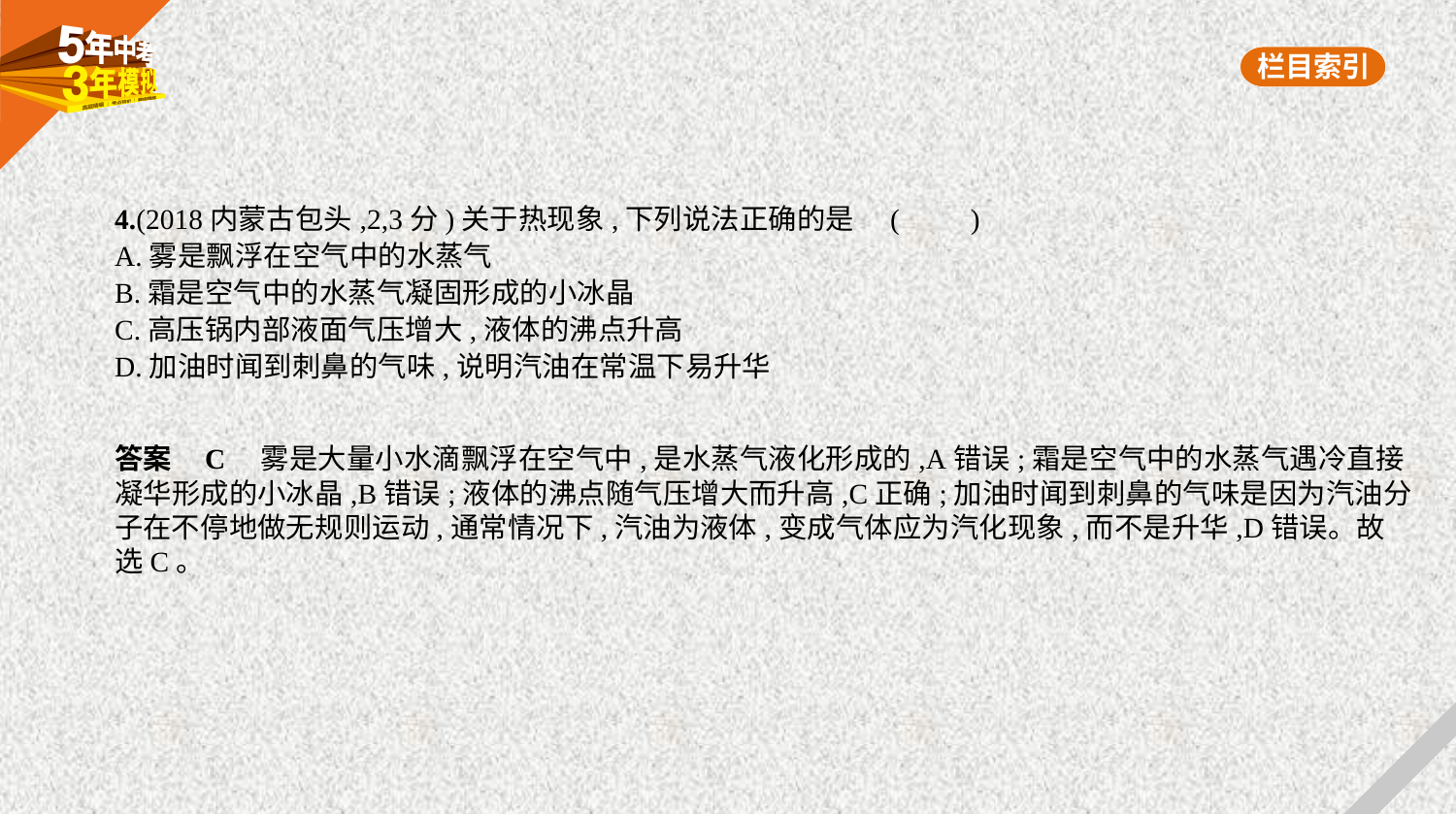

4.(2018内蒙古包头,2,3分)关于热现象,下列说法正确的是 (　　)
A.雾是飘浮在空气中的水蒸气
B.霜是空气中的水蒸气凝固形成的小冰晶
C.高压锅内部液面气压增大,液体的沸点升高
D.加油时闻到刺鼻的气味,说明汽油在常温下易升华
答案    C　雾是大量小水滴飘浮在空气中,是水蒸气液化形成的,A错误;霜是空气中的水蒸气遇冷直接
凝华形成的小冰晶,B错误;液体的沸点随气压增大而升高,C正确;加油时闻到刺鼻的气味是因为汽油分
子在不停地做无规则运动,通常情况下,汽油为液体,变成气体应为汽化现象,而不是升华,D错误。故
选C。